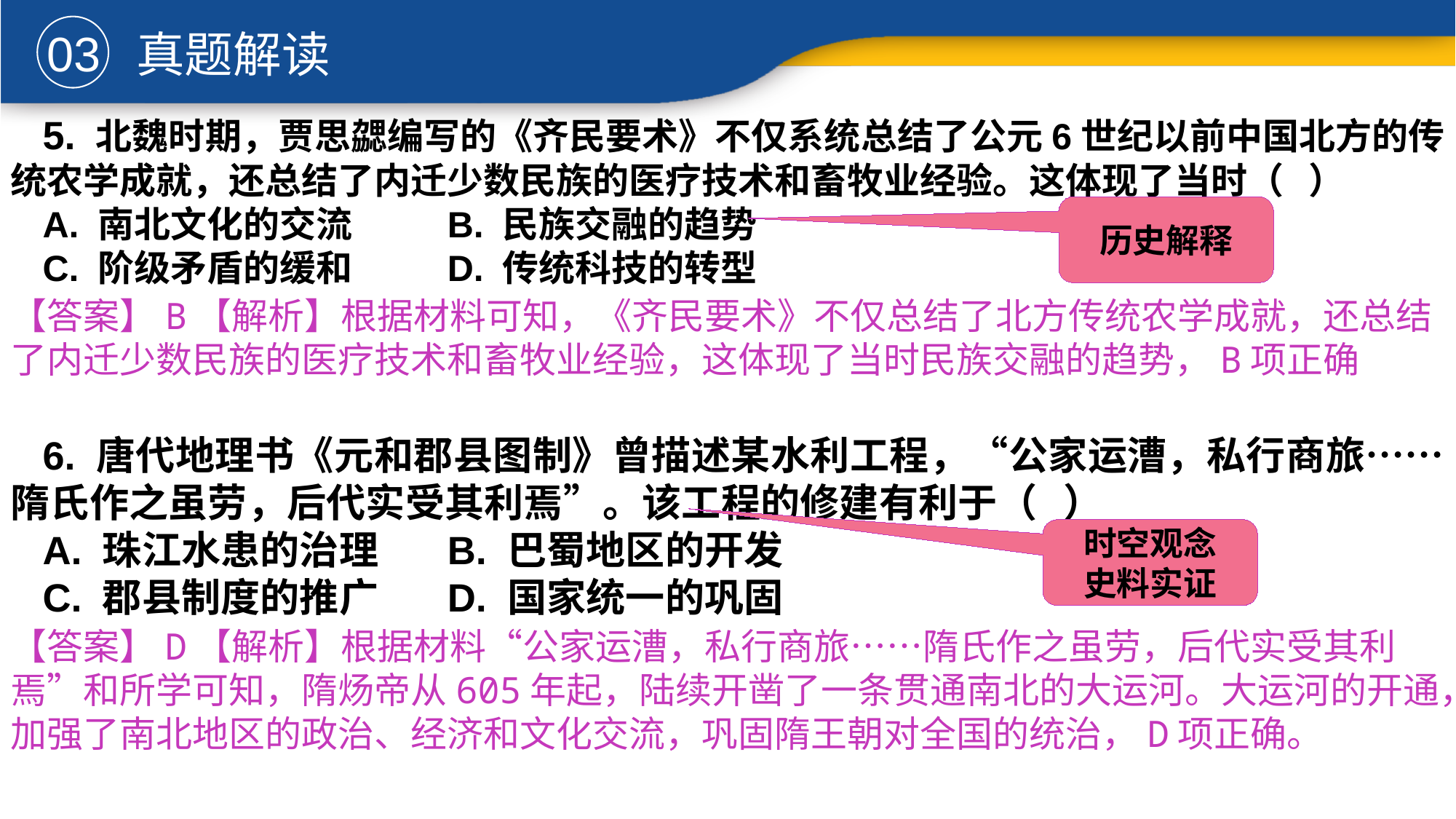

03
真题解读
5. 北魏时期，贾思勰编写的《齐民要术》不仅系统总结了公元6世纪以前中国北方的传统农学成就，还总结了内迁少数民族的医疗技术和畜牧业经验。这体现了当时（   ）
A. 南北文化的交流	B. 民族交融的趋势
C. 阶级矛盾的缓和	D. 传统科技的转型

6. 唐代地理书《元和郡县图制》曾描述某水利工程，“公家运漕，私行商旅……隋氏作之虽劳，后代实受其利焉”。该工程的修建有利于（   ）
A. 珠江水患的治理	B. 巴蜀地区的开发
C. 郡县制度的推广	D. 国家统一的巩固
历史解释
【答案】B【解析】根据材料可知，《齐民要术》不仅总结了北方传统农学成就，还总结了内迁少数民族的医疗技术和畜牧业经验，这体现了当时民族交融的趋势，B项正确
时空观念
史料实证
【答案】D【解析】根据材料“公家运漕，私行商旅……隋氏作之虽劳，后代实受其利焉”和所学可知，隋炀帝从605年起，陆续开凿了一条贯通南北的大运河。大运河的开通，加强了南北地区的政治、经济和文化交流，巩固隋王朝对全国的统治，D项正确。